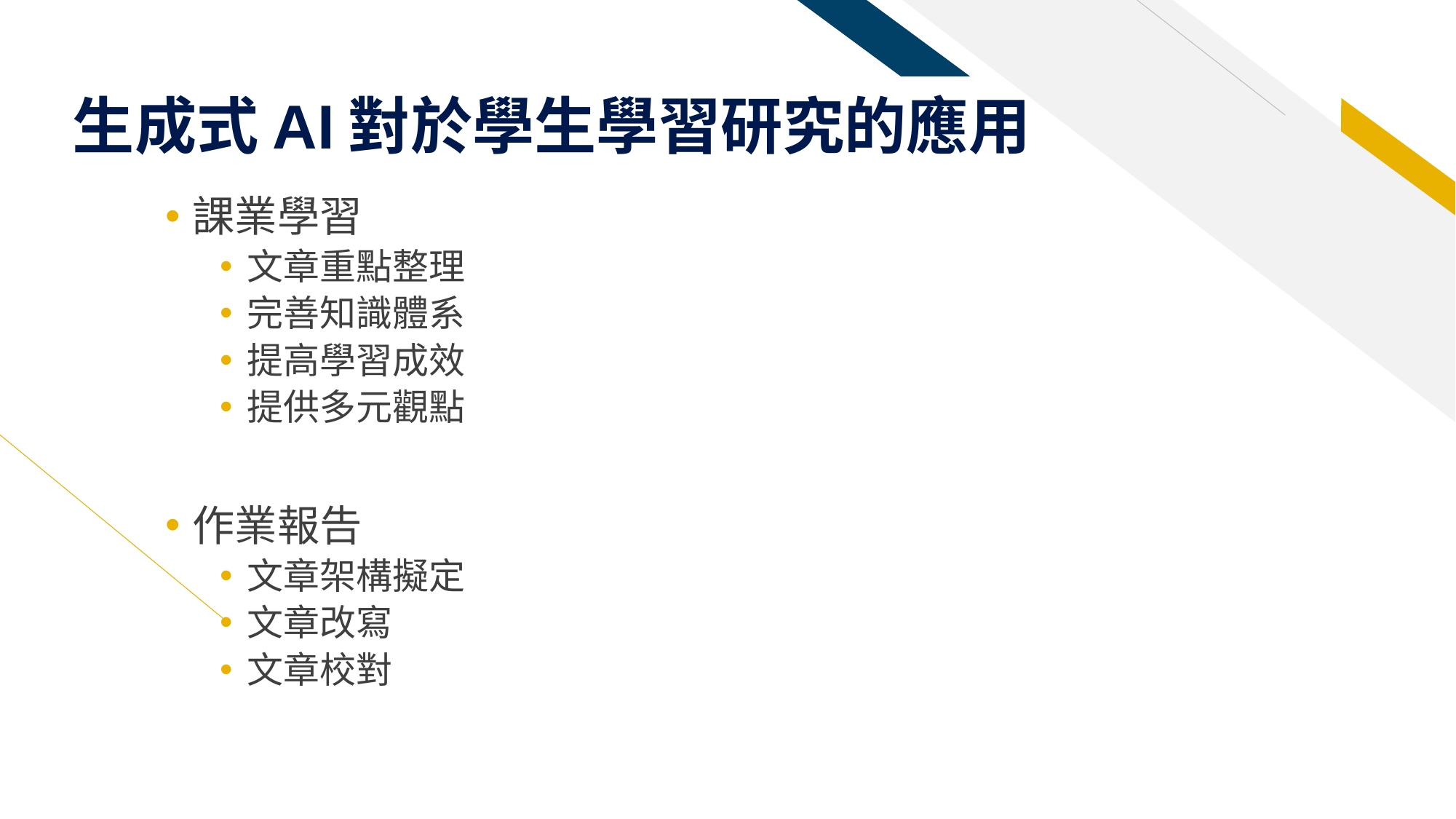

# 生成式AI對於學生學習研究的應用
課業學習
文章重點整理
完善知識體系
提高學習成效
提供多元觀點

作業報告
文章架構擬定
文章改寫
文章校對